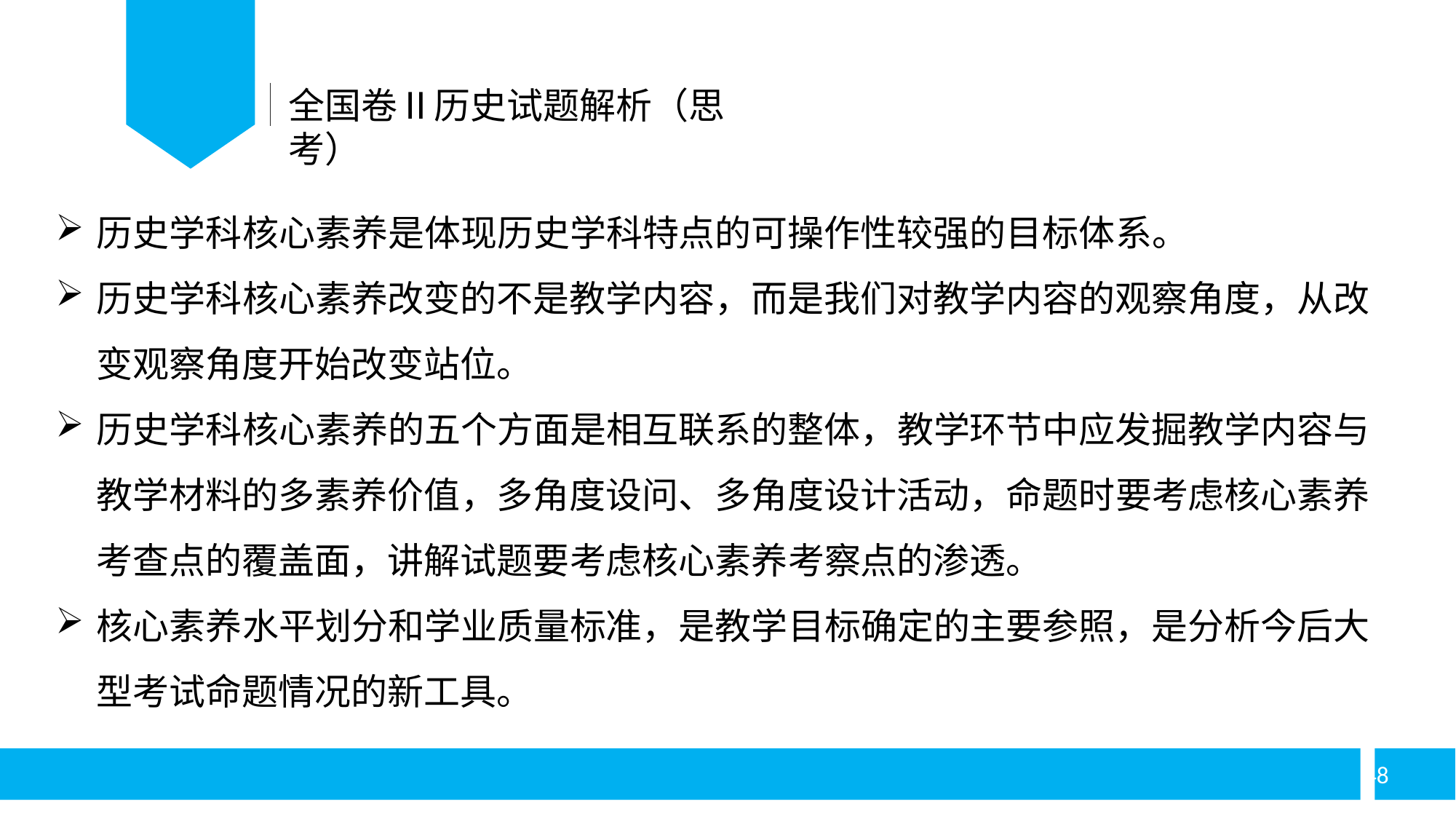

全国卷Ⅱ历史试题解析（思考）
历史学科核心素养是体现历史学科特点的可操作性较强的目标体系。
历史学科核心素养改变的不是教学内容，而是我们对教学内容的观察角度，从改变观察角度开始改变站位。
历史学科核心素养的五个方面是相互联系的整体，教学环节中应发掘教学内容与教学材料的多素养价值，多角度设问、多角度设计活动，命题时要考虑核心素养考查点的覆盖面，讲解试题要考虑核心素养考察点的渗透。
核心素养水平划分和学业质量标准，是教学目标确定的主要参照，是分析今后大型考试命题情况的新工具。